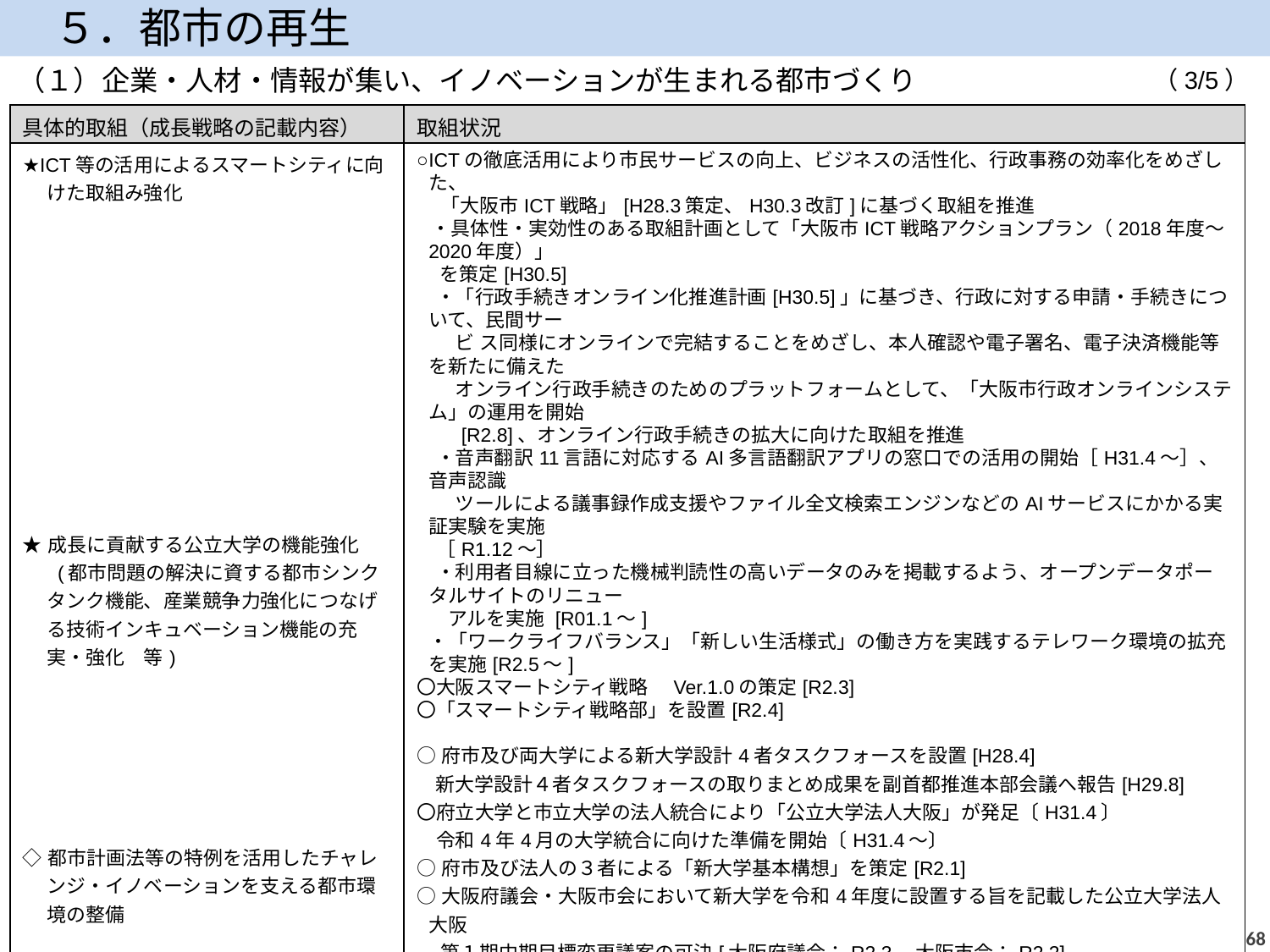

５．都市の再生
（１）企業・人材・情報が集い、イノベーションが生まれる都市づくり
（3/5）
| 具体的取組（成長戦略の記載内容） | 取組状況 |
| --- | --- |
| ★ICT等の活用によるスマートシティに向けた取組み強化 ★成長に貢献する公立大学の機能強化 　(都市問題の解決に資する都市シンクタンク機能、産業競争力強化につなげる技術インキュベーション機能の充実・強化　等) ◇都市計画法等の特例を活用したチャレンジ・イノベーションを支える都市環境の整備 | ○ICTの徹底活用により市民サービスの向上、ビジネスの活性化、行政事務の効率化をめざした、 　 「大阪市ICT戦略」[H28.3策定、H30.3改訂]に基づく取組を推進 ・具体性・実効性のある取組計画として「大阪市ICT戦略アクションプラン（2018年度～2020年度）」 を策定[H30.5] 　・「行政手続きオンライン化推進計画[H30.5]」に基づき、行政に対する申請・手続きについて、民間サー 　　ビ ス同様にオンラインで完結することをめざし、本人確認や電子署名、電子決済機能等を新たに備えた 　　オンライン行政手続きのためのプラットフォームとして、「大阪市行政オンラインシステム」の運用を開始 　　[R2.8]、オンライン行政手続きの拡大に向けた取組を推進 　・音声翻訳11言語に対応するAI多言語翻訳アプリの窓口での活用の開始［H31.4～］、音声認識 　　ツールによる議事録作成支援やファイル全文検索エンジンなどのAIサービスにかかる実証実験を実施 　［R1.12～］ 　・利用者目線に立った機械判読性の高いデータのみを掲載するよう、オープンデータポータルサイトのリニュー 　アルを実施 [R01.1～] ・「ワークライフバランス」「新しい生活様式」の働き方を実践するテレワーク環境の拡充を実施[R2.5～] 〇大阪スマートシティ戦略　Ver.1.0の策定[R2.3] 〇「スマートシティ戦略部」を設置[R2.4] ○府市及び両大学による新大学設計4者タスクフォースを設置[H28.4] 新大学設計４者タスクフォースの取りまとめ成果を副首都推進本部会議へ報告[H29.8] 〇府立大学と市立大学の法人統合により「公立大学法人大阪」が発足〔H31.4〕 　令和4年4月の大学統合に向けた準備を開始〔H31.4～〕 ○府市及び法人の３者による「新大学基本構想」を策定[R2.1] ○大阪府議会・大阪市会において新大学を令和4年度に設置する旨を記載した公立大学法人大阪 　 第１期中期目標変更議案の可決[大阪府議会：R2.3、大阪市会：R2.2] ○新大学の名称を「大阪公立大学」に決定[R2.6] ○府市及び法人の３者による「新大学基本構想」の変更を決定[R2.7] ○法人から文部科学省に新大学設置認可申請[R2.10] |
68